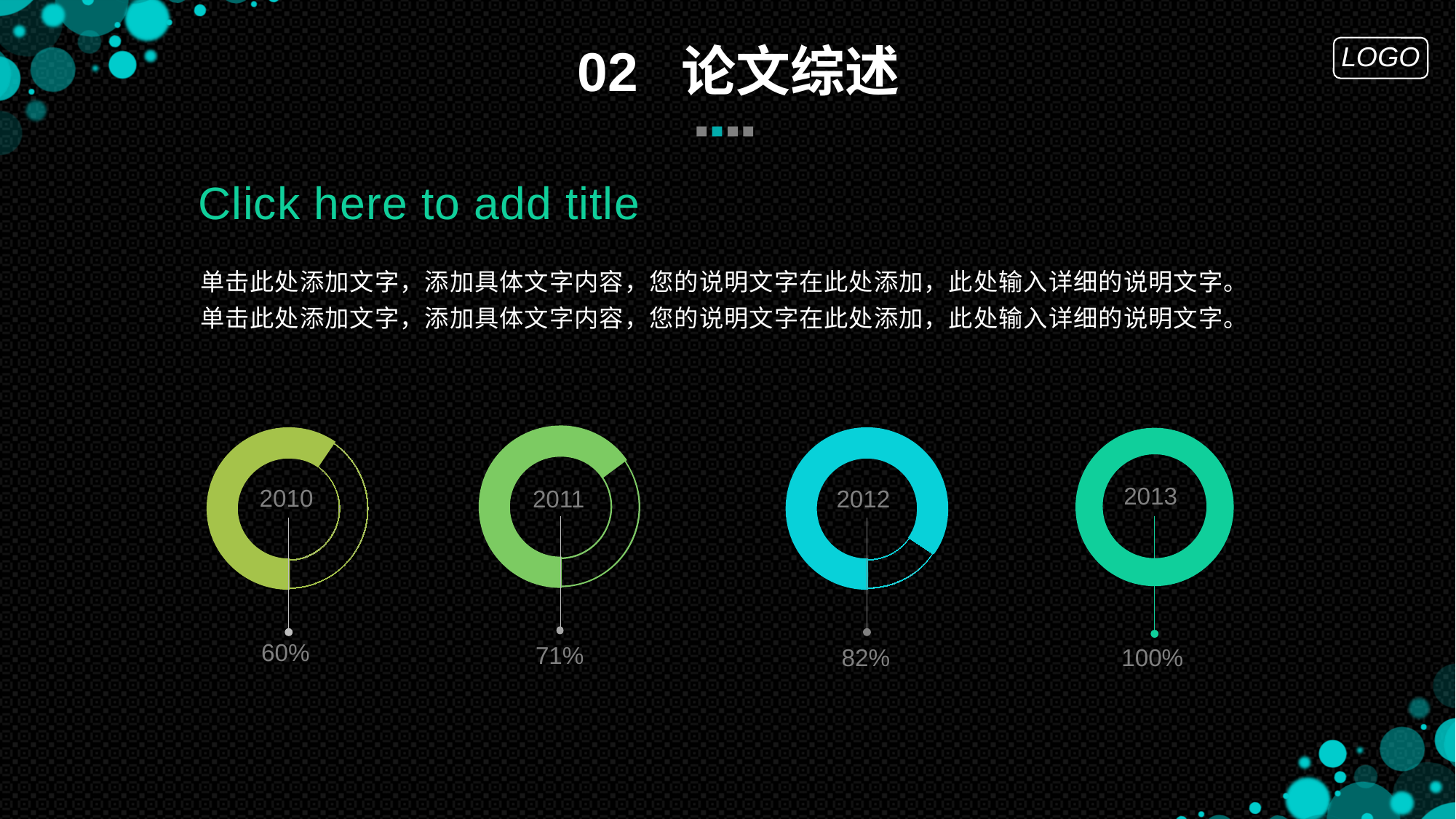

02  论文综述

Click here to add title

单击此处添加文字，添加具体文字内容，您的说明文字在此处添加，此处输入详细的说明文字。单击此处添加文字，添加具体文字内容，您的说明文字在此处添加，此处输入详细的说明文字。

2011

2013

2010

2012

60%
71%
82%
100%